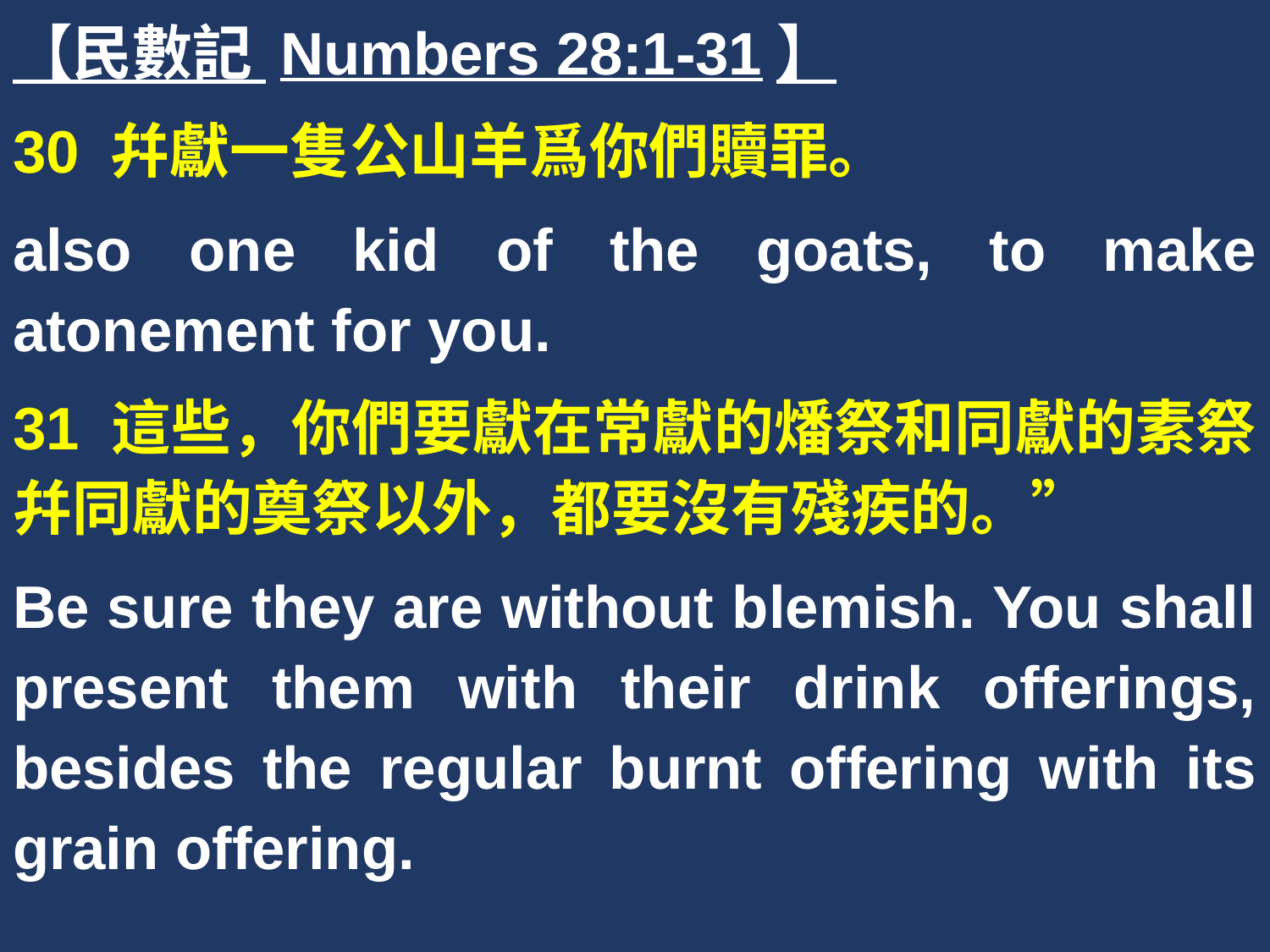

【民數記 Numbers 28:1-31】
30 幷獻一隻公山羊爲你們贖罪。
also one kid of the goats, to make atonement for you.
31 這些，你們要獻在常獻的燔祭和同獻的素祭幷同獻的奠祭以外，都要沒有殘疾的。”
Be sure they are without blemish. You shall present them with their drink offerings, besides the regular burnt offering with its grain offering.